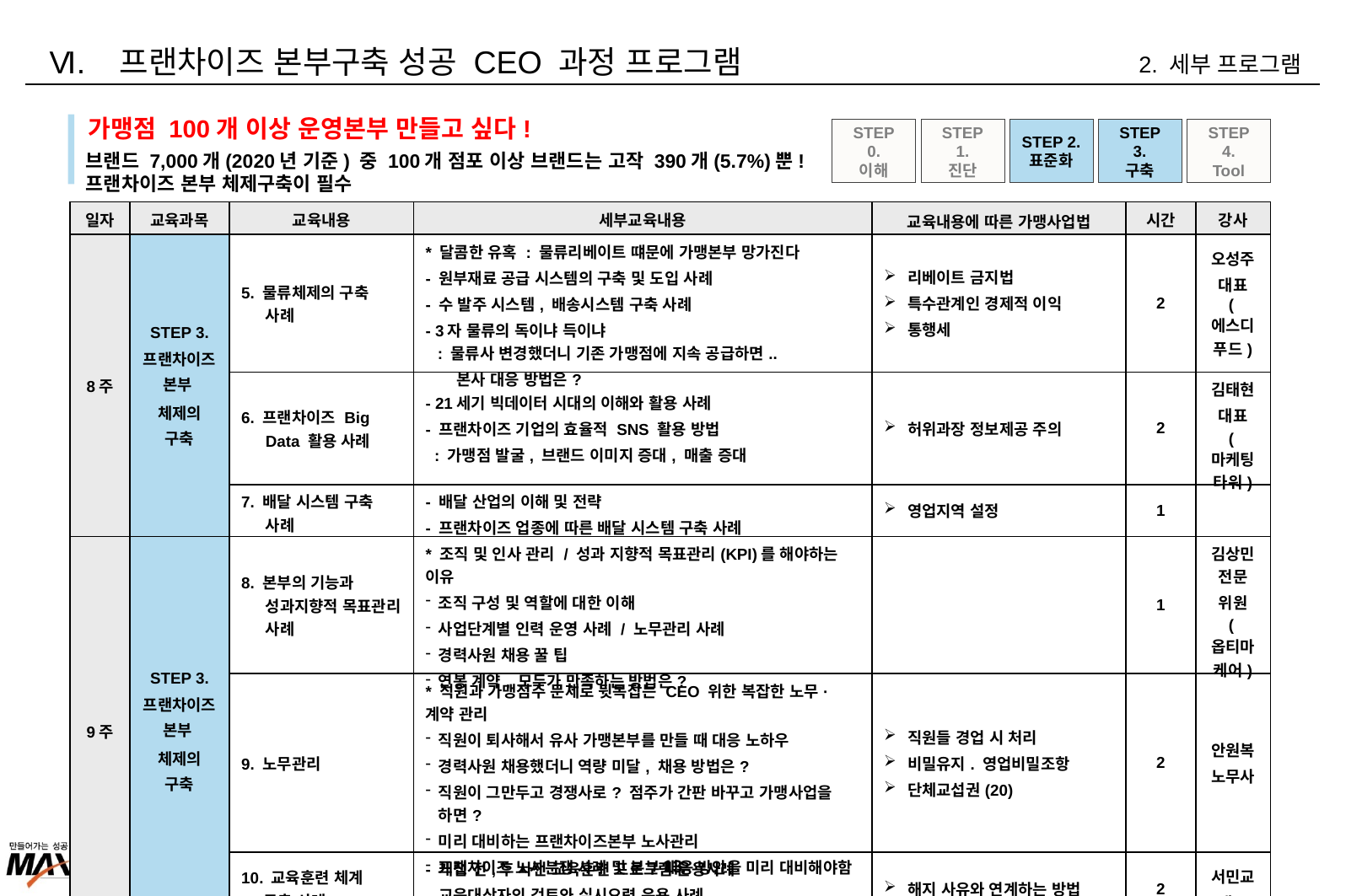

프랜차이즈 본부구축 성공 CEO 과정 프로그램
2. 세부 프로그램
가맹점 100개 이상 운영본부 만들고 싶다!

STEP 0.
이해
STEP 1.
진단
STEP 2.
표준화
STEP 3.
구축
STEP 4.
Tool
브랜드 7,000개(2020년 기준) 중 100개 점포 이상 브랜드는 고작 390개(5.7%)뿐!
프랜차이즈 본부 체제구축이 필수
| 일자 | 교육과목 | 교육내용 | 세부교육내용 | 교육내용에 따른 가맹사업법 | 시간 | 강사 |
| --- | --- | --- | --- | --- | --- | --- |
| 8주 | STEP 3. 프랜차이즈 본부 체제의 구축 | 5. 물류체제의 구축 사례 | \* 달콤한 유혹 : 물류리베이트 떄문에 가맹본부 망가진다 - 원부재료 공급 시스템의 구축 및 도입 사례 - 수 발주 시스템, 배송시스템 구축 사례 - 3자 물류의 독이냐 득이냐 : 물류사 변경했더니 기존 가맹점에 지속 공급하면.. 본사 대응 방법은? | 리베이트 금지법 특수관계인 경제적 이익 통행세 | 2 | 오성주 대표 (에스디푸드) |
|  |  | 6. 프랜차이즈 Big Data 활용 사례 | - 21세기 빅데이터 시대의 이해와 활용 사례 - 프랜차이즈 기업의 효율적 SNS 활용 방법 : 가맹점 발굴, 브랜드 이미지 증대, 매출 증대 | 허위과장 정보제공 주의 | 2 | 김태현 대표 (마케팅타워) |
| 8주 |  | 7. 배달 시스템 구축 사례 | - 배달 산업의 이해 및 전략 - 프랜차이즈 업종에 따른 배달 시스템 구축 사례 | 영업지역 설정 | 1 |  |
| 9주 | STEP 3. 프랜차이즈 본부 체제의 구축 | 8. 본부의 기능과 성과지향적 목표관리 사례 | \* 조직 및 인사 관리 / 성과 지향적 목표관리(KPI)를 해야하는 이유 조직 구성 및 역할에 대한 이해 사업단계별 인력 운영 사례 / 노무관리 사례 경력사원 채용 꿀 팁 연봉 계약, 모두가 만족하는 방법은? |  | 1 | 김상민전문 위원 (옵티마케어) |
|  |  | 9. 노무관리 | \* 직원과 가맹점주 문제로 뒷목잡는 CEO 위한 복잡한 노무·계약 관리 직원이 퇴사해서 유사 가맹본부를 만들 때 대응 노하우 경력사원 채용했더니 역량 미달, 채용 방법은? 직원이 그만두고 경쟁사로? 점주가 간판 바꾸고 가맹사업을 하면? 미리 대비하는 프랜차이즈본부 노사관리 프랜차이즈 노사분쟁 사례 및 본부 대응 방안을 미리 대비해야함 | 직원들 경업 시 처리 비밀유지. 영업비밀조항 단체교섭권(20) | 2 | 안원복 노무사 |
|  |  | 10. 교육훈련 체계 구축 사례 | - 개점 전,후 사전 교육훈련 프로그램 운용사례 - 교육대상자의 검토와 실시요령 운용 사례 - 교육담당자의 업무와 역할 | 해지 사유와 연계하는 방법 | 2 | 서민교 대표 |
13